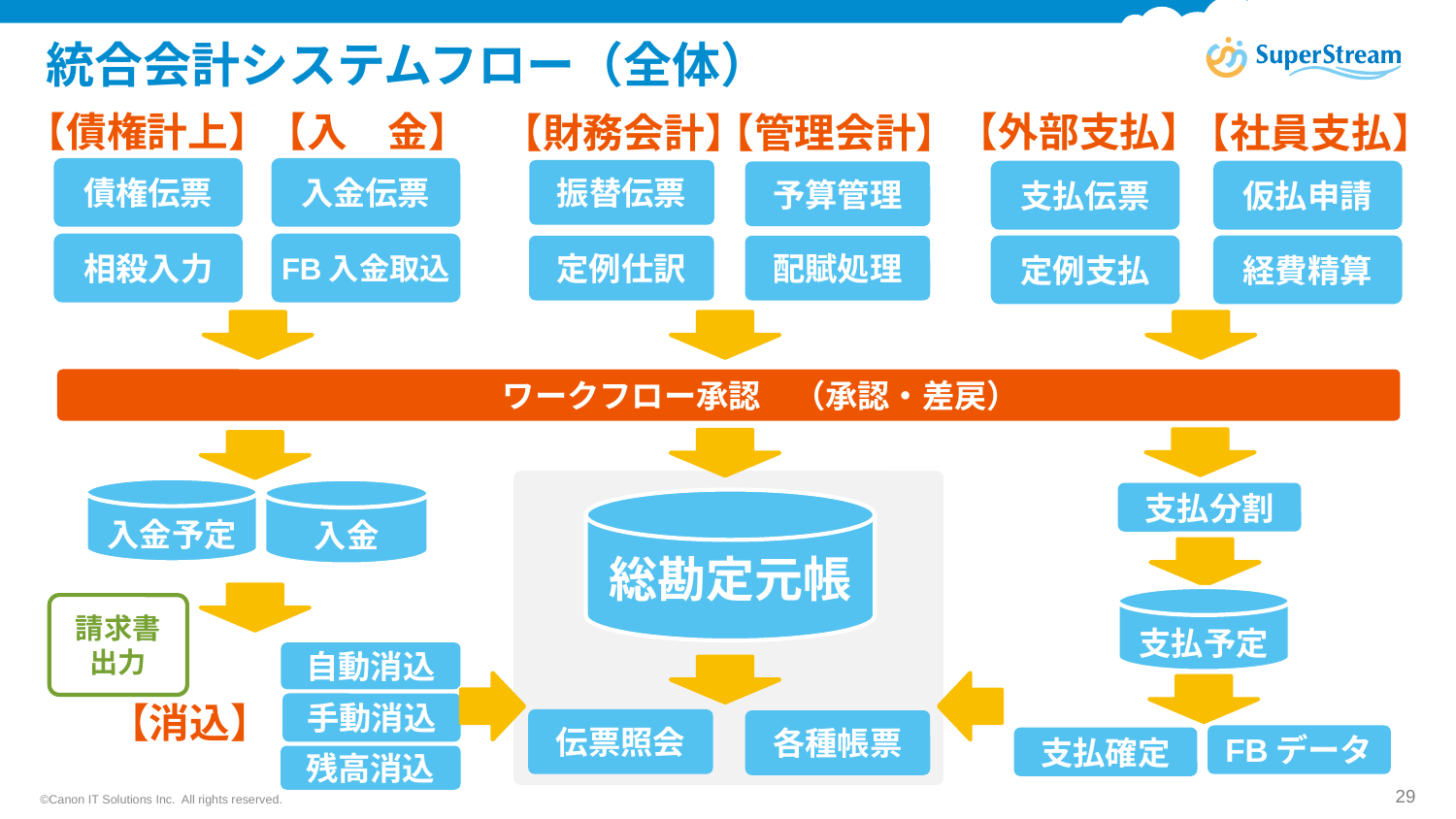

# 統合会計システムフロー（全体）
【債権計上】
【入　金】
【外部支払】
【社員支払】
【財務会計】
【管理会計】
債権伝票
入金伝票
振替伝票
予算管理
支払伝票
仮払申請
相殺入力
FB入金取込
定例仕訳
配賦処理
定例支払
経費精算

　　ワークフロー承認　（承認・差戻）

入金予定

入金
支払分割
総勘定元帳

支払予定
請求書
出力

自動消込

【消込】
手動消込
伝票照会
各種帳票
FBデータ
支払確定
残高消込
©Canon IT Solutions Inc.  All rights reserved.
29